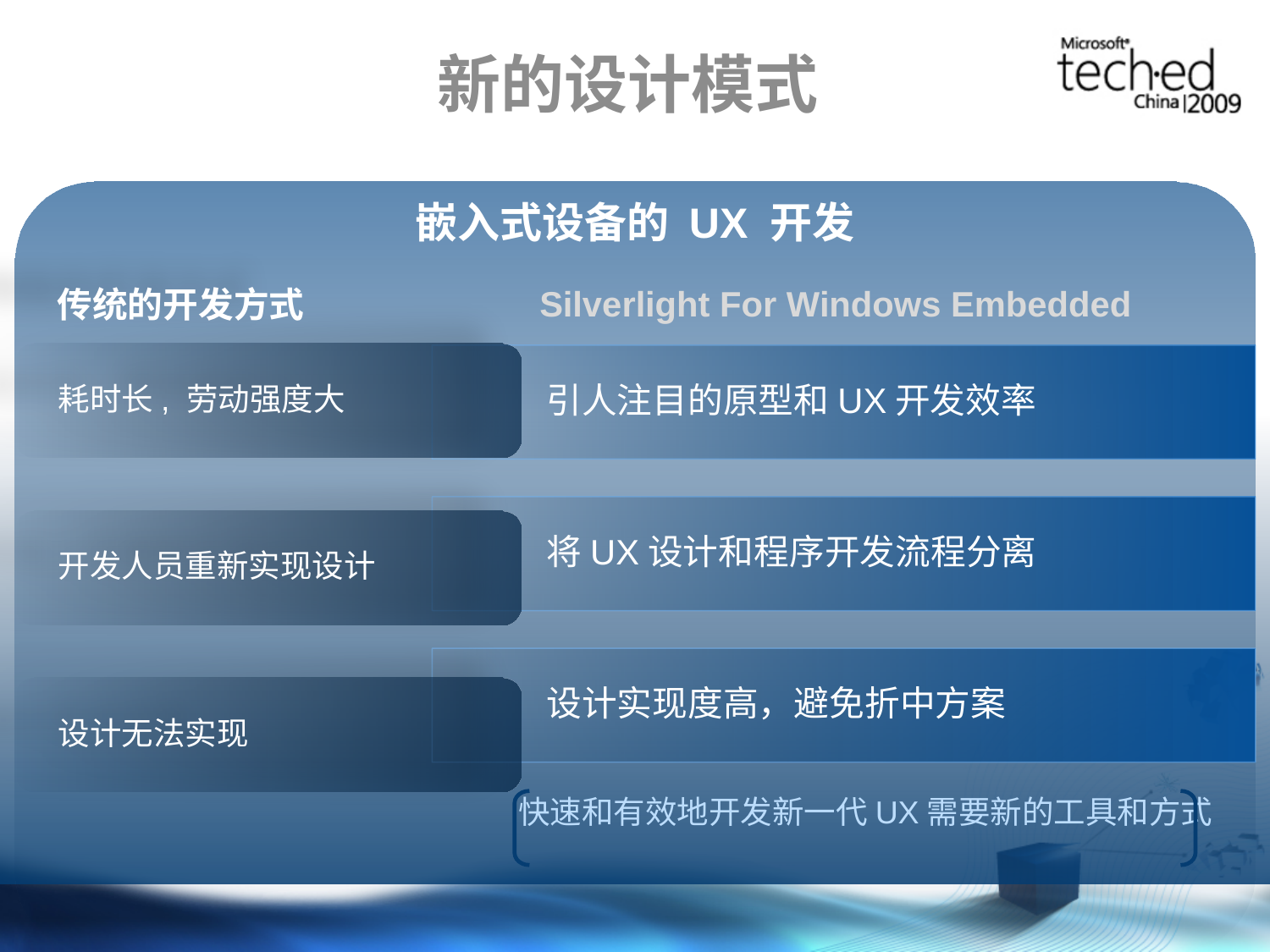

# 新的设计模式

嵌入式设备的 UX 开发
传统的开发方式
Silverlight For Windows Embedded
耗时长, 劳动强度大
引人注目的原型和UX开发效率

将UX设计和程序开发流程分离
开发人员重新实现设计
设计实现度高，避免折中方案
设计无法实现
快速和有效地开发新一代UX需要新的工具和方式